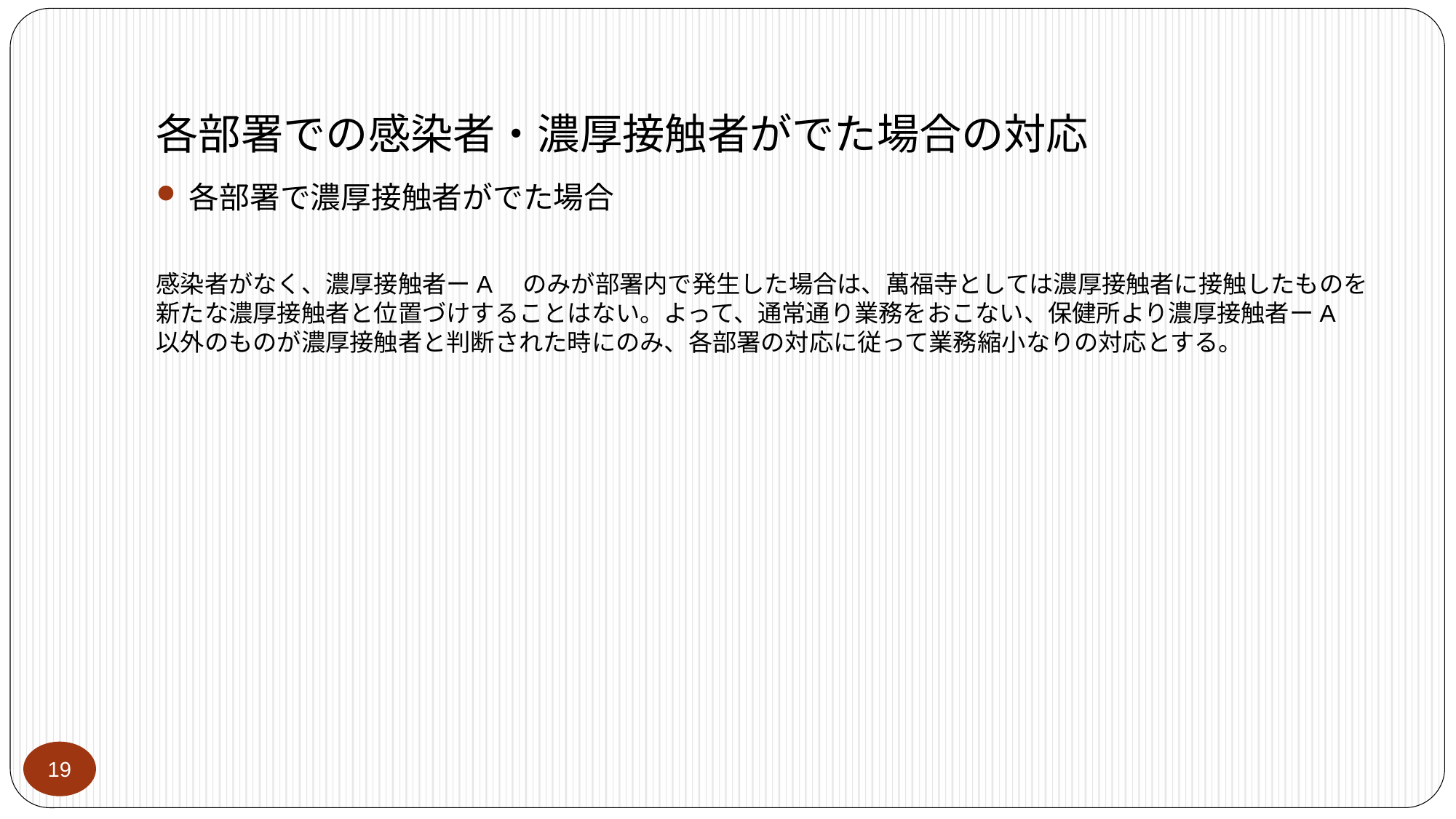

# 各部署での感染者・濃厚接触者がでた場合の対応
各部署で濃厚接触者がでた場合

感染者がなく、濃厚接触者ーA　のみが部署内で発生した場合は、萬福寺としては濃厚接触者に接触したものを新たな濃厚接触者と位置づけすることはない。よって、通常通り業務をおこない、保健所より濃厚接触者ーA　以外のものが濃厚接触者と判断された時にのみ、各部署の対応に従って業務縮小なりの対応とする。

19